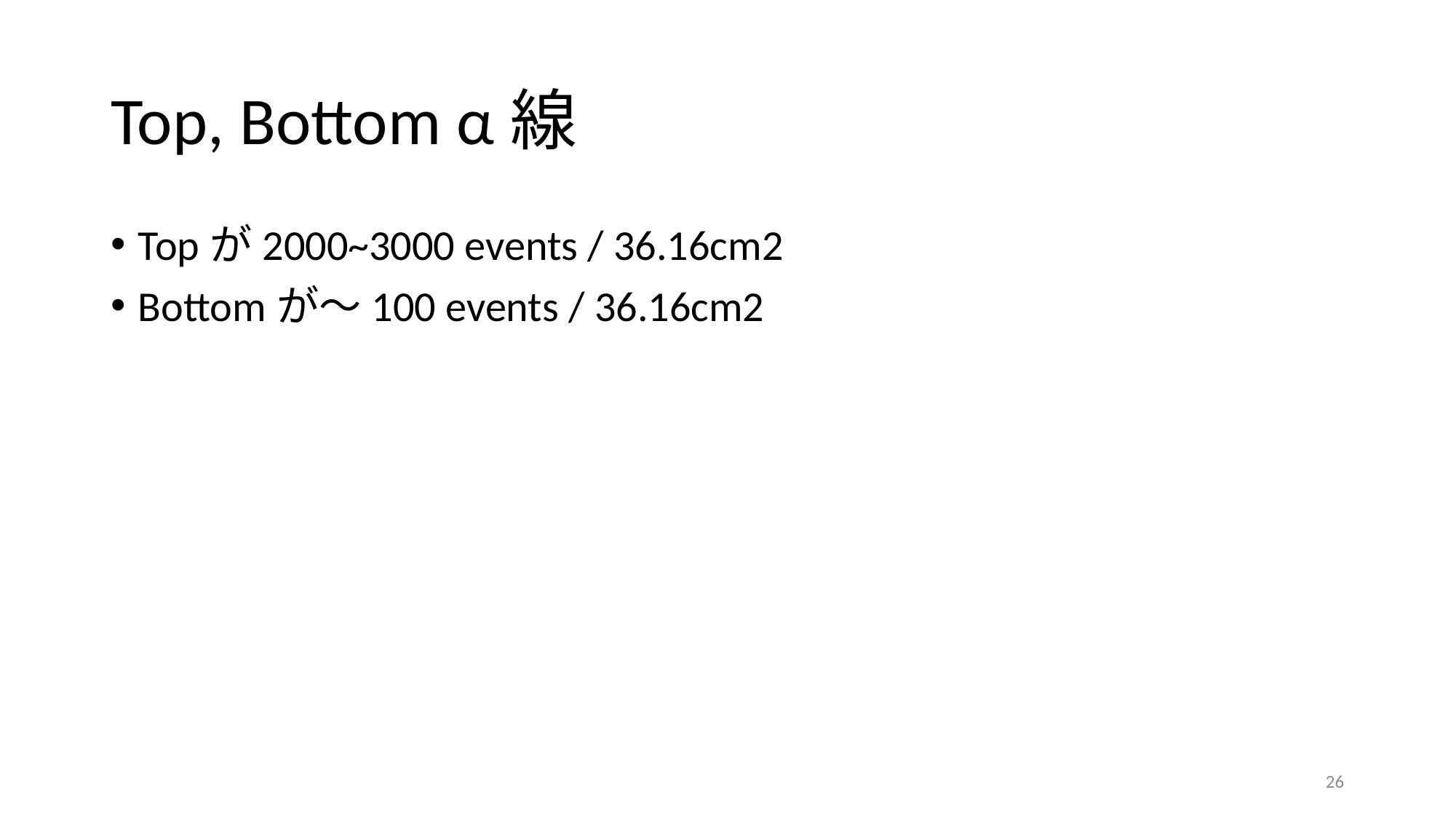

# Top, Bottom α線
Topが2000~3000 events / 36.16cm2
Bottomが～100 events / 36.16cm2
26